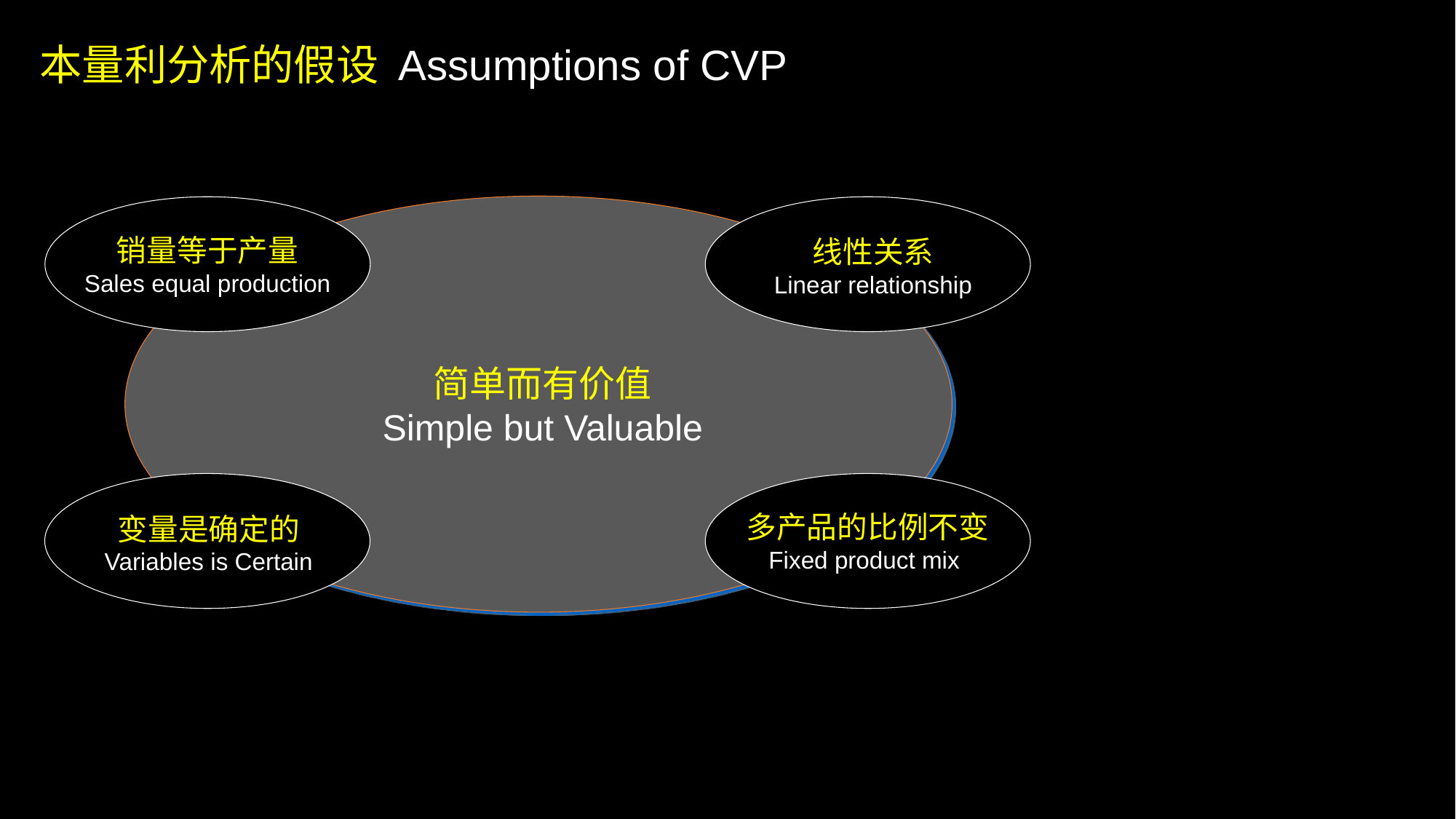

本量利分析的假设 Assumptions of CVP
简单而有价值
Simple but Valuable

销量等于产量
Sales equal production
线性关系
Linear relationship

多产品的比例不变
Fixed product mix
变量是确定的
Variables is Certain